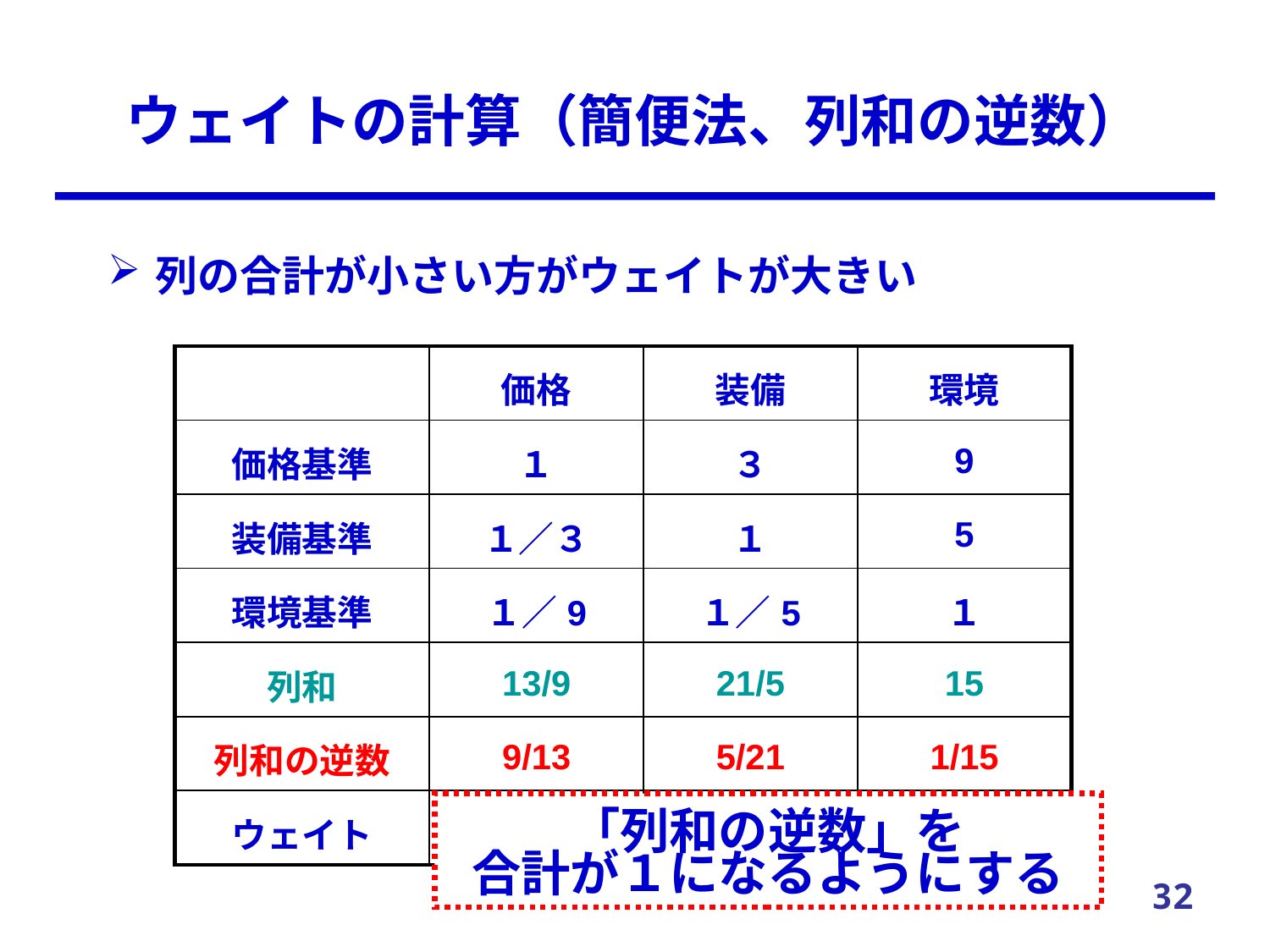

# ウェイトの計算（簡便法、列和の逆数）
列の合計が小さい方がウェイトが大きい
|  | 価格 | 装備 | 環境 |
| --- | --- | --- | --- |
| 価格基準 | １ | ３ | 9 |
| 装備基準 | １／３ | １ | 5 |
| 環境基準 | １／9 | １／5 | １ |
| 列和 | 13/9 | 21/5 | 15 |
| 列和の逆数 | 9/13 | 5/21 | 1/15 |
| ウェイト |  |  |  |
「列和の逆数」を
合計が１になるようにする
32